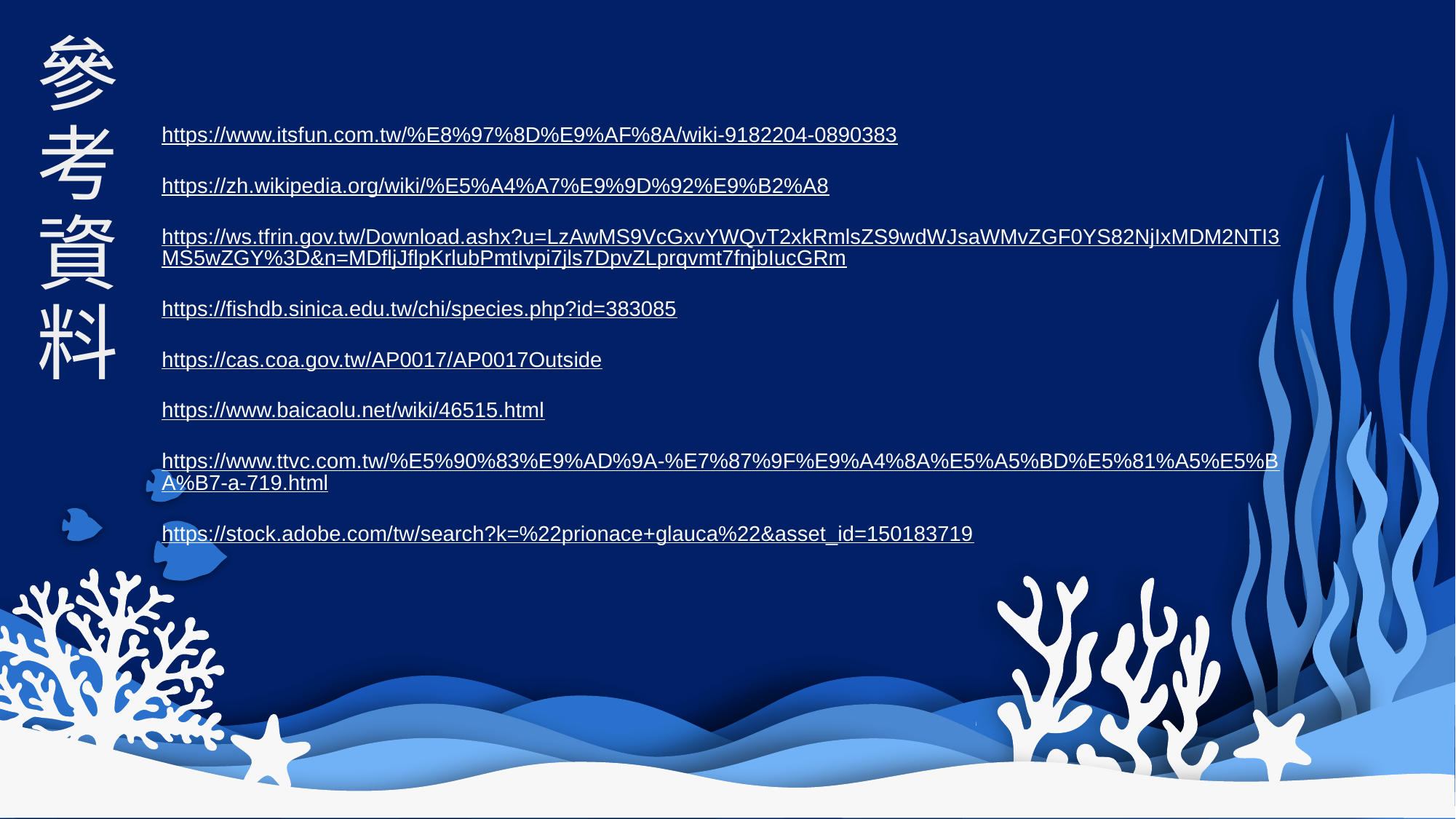

參
考
資
料
https://www.itsfun.com.tw/%E8%97%8D%E9%AF%8A/wiki-9182204-0890383

https://zh.wikipedia.org/wiki/%E5%A4%A7%E9%9D%92%E9%B2%A8

https://ws.tfrin.gov.tw/Download.ashx?u=LzAwMS9VcGxvYWQvT2xkRmlsZS9wdWJsaWMvZGF0YS82NjIxMDM2NTI3MS5wZGY%3D&n=MDfljJflpKrlubPmtIvpi7jls7DpvZLprqvmt7fnjbIucGRm

https://fishdb.sinica.edu.tw/chi/species.php?id=383085

https://cas.coa.gov.tw/AP0017/AP0017Outside

https://www.baicaolu.net/wiki/46515.html

https://www.ttvc.com.tw/%E5%90%83%E9%AD%9A-%E7%87%9F%E9%A4%8A%E5%A5%BD%E5%81%A5%E5%BA%B7-a-719.html

https://stock.adobe.com/tw/search?k=%22prionace+glauca%22&asset_id=150183719